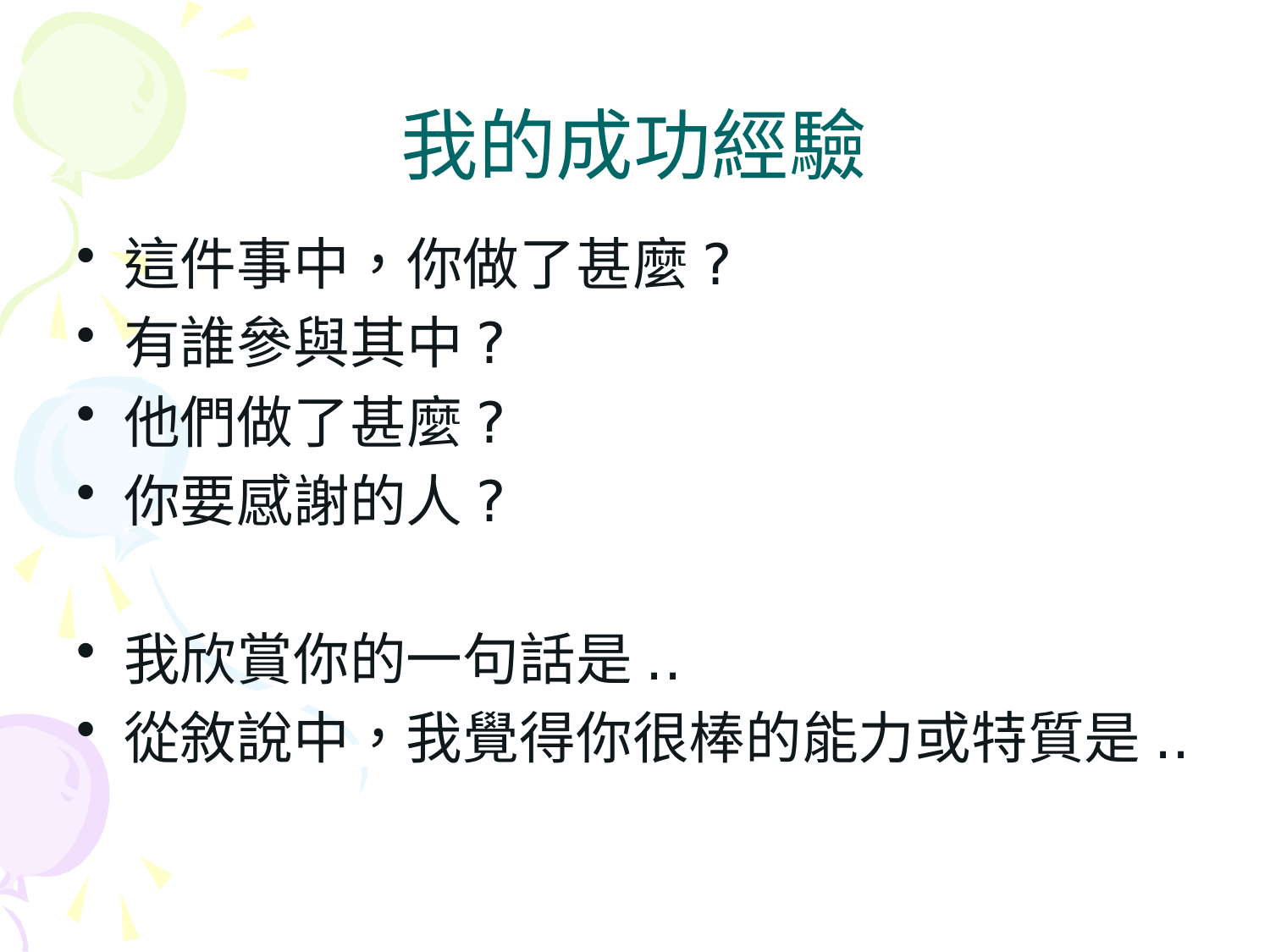

# 我的成功經驗
這件事中，你做了甚麼?
有誰參與其中?
他們做了甚麼?
你要感謝的人?

我欣賞你的一句話是..
從敘說中，我覺得你很棒的能力或特質是..